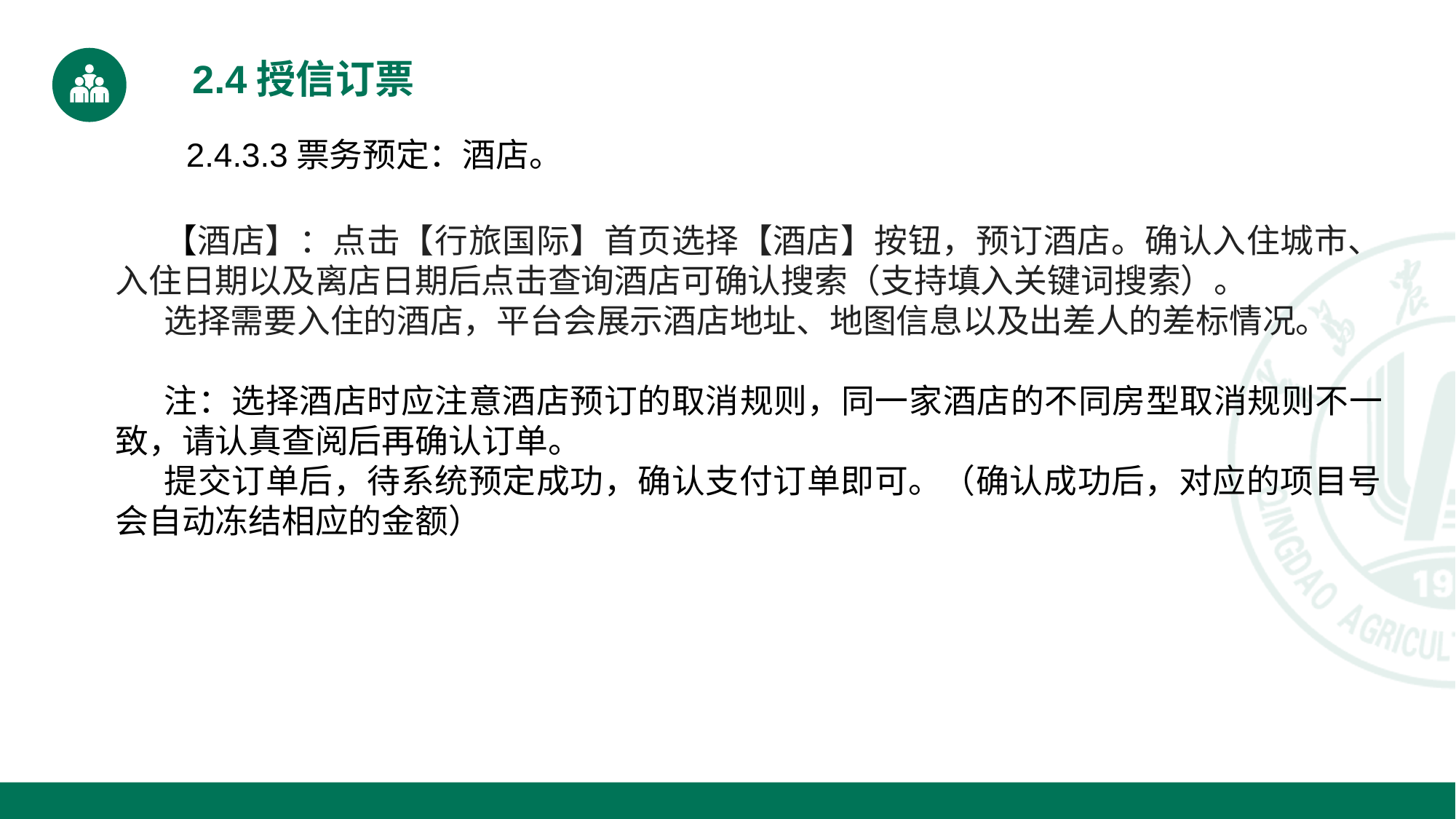

2.4授信订票
 2.4.3.3票务预定：酒店。
【酒店】：点击【行旅国际】首页选择【酒店】按钮，预订酒店。确认入住城市、入住日期以及离店日期后点击查询酒店可确认搜索（支持填入关键词搜索）。
选择需要入住的酒店，平台会展示酒店地址、地图信息以及出差人的差标情况。

注：选择酒店时应注意酒店预订的取消规则，同一家酒店的不同房型取消规则不一致，请认真查阅后再确认订单。
提交订单后，待系统预定成功，确认支付订单即可。（确认成功后，对应的项目号会自动冻结相应的金额）